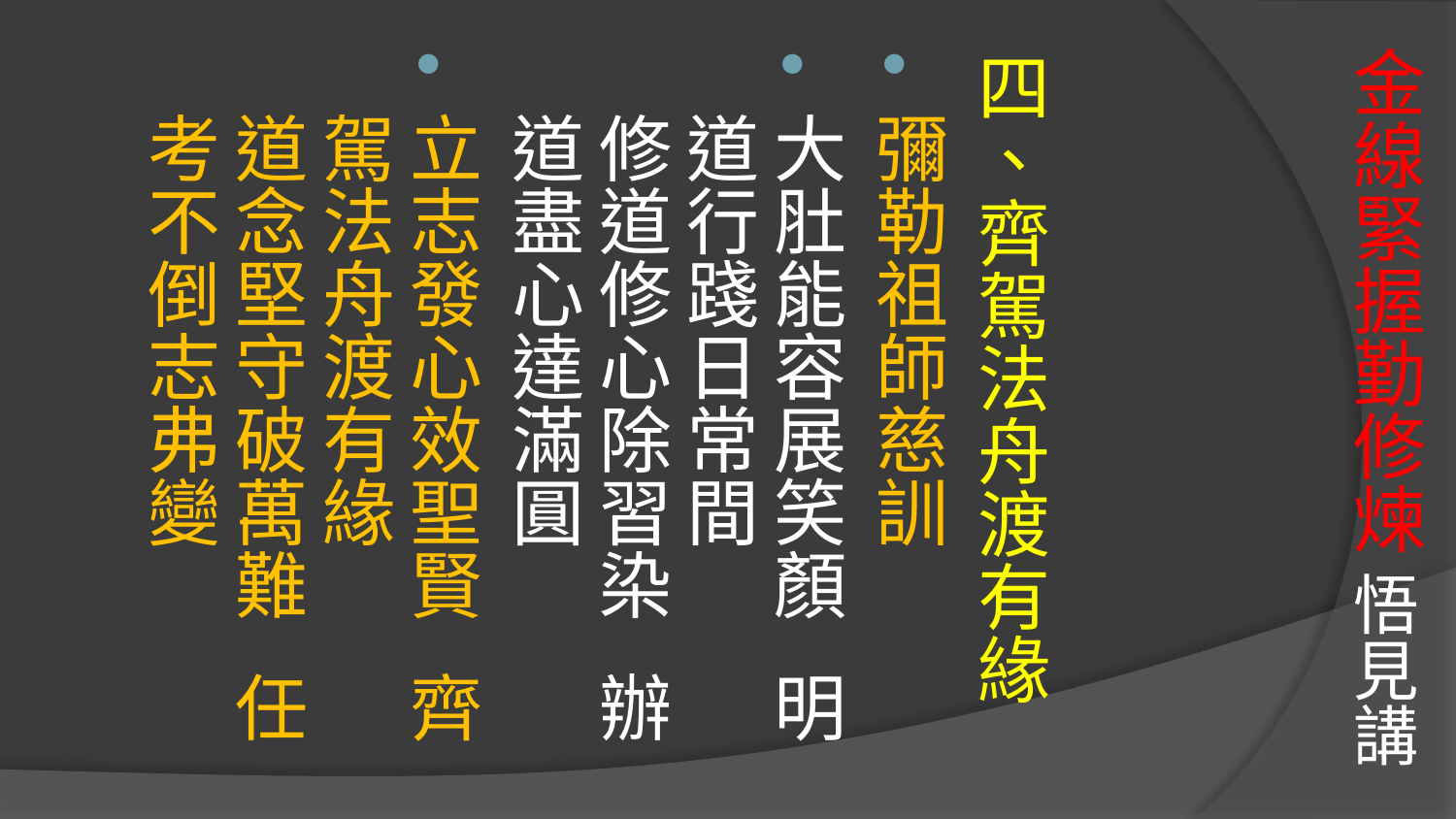

# 金線緊握勤修煉 悟見講
四、齊駕法舟渡有緣
彌勒祖師慈訓
大肚能容展笑顏   明道行踐日常間
修道修心除習染   辦道盡心達滿圓
立志發心效聖賢   齊駕法舟渡有緣
道念堅守破萬難   任考不倒志弗變